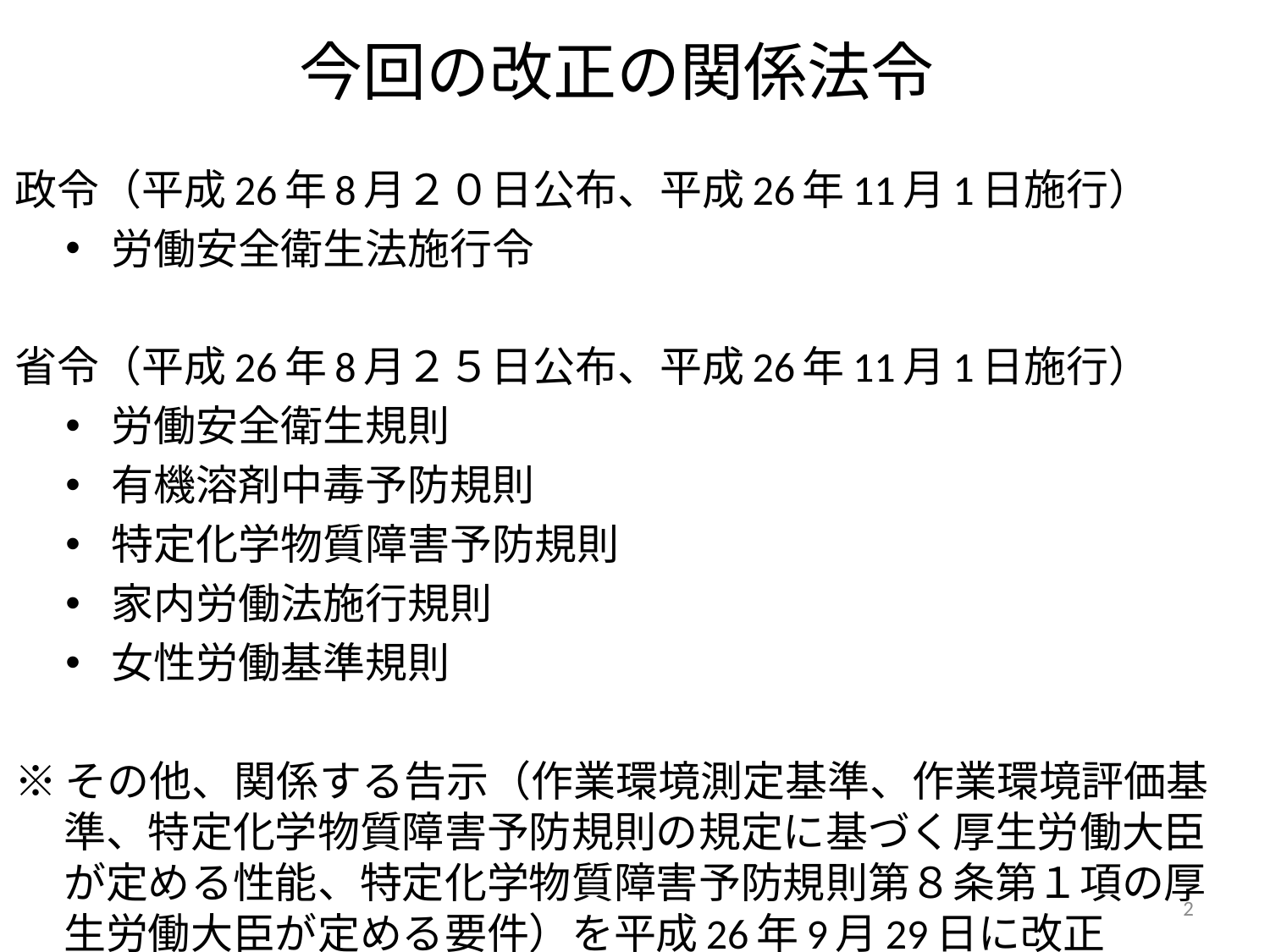

# 今回の改正の関係法令
政令（平成26年8月２０日公布、平成26年11月1日施行）
労働安全衛生法施行令

省令（平成26年8月２５日公布、平成26年11月1日施行）
労働安全衛生規則
有機溶剤中毒予防規則
特定化学物質障害予防規則
家内労働法施行規則
女性労働基準規則

※その他、関係する告示（作業環境測定基準、作業環境評価基準、特定化学物質障害予防規則の規定に基づく厚生労働大臣が定める性能、特定化学物質障害予防規則第８条第１項の厚生労働大臣が定める要件）を平成26年9月29日に改正

2